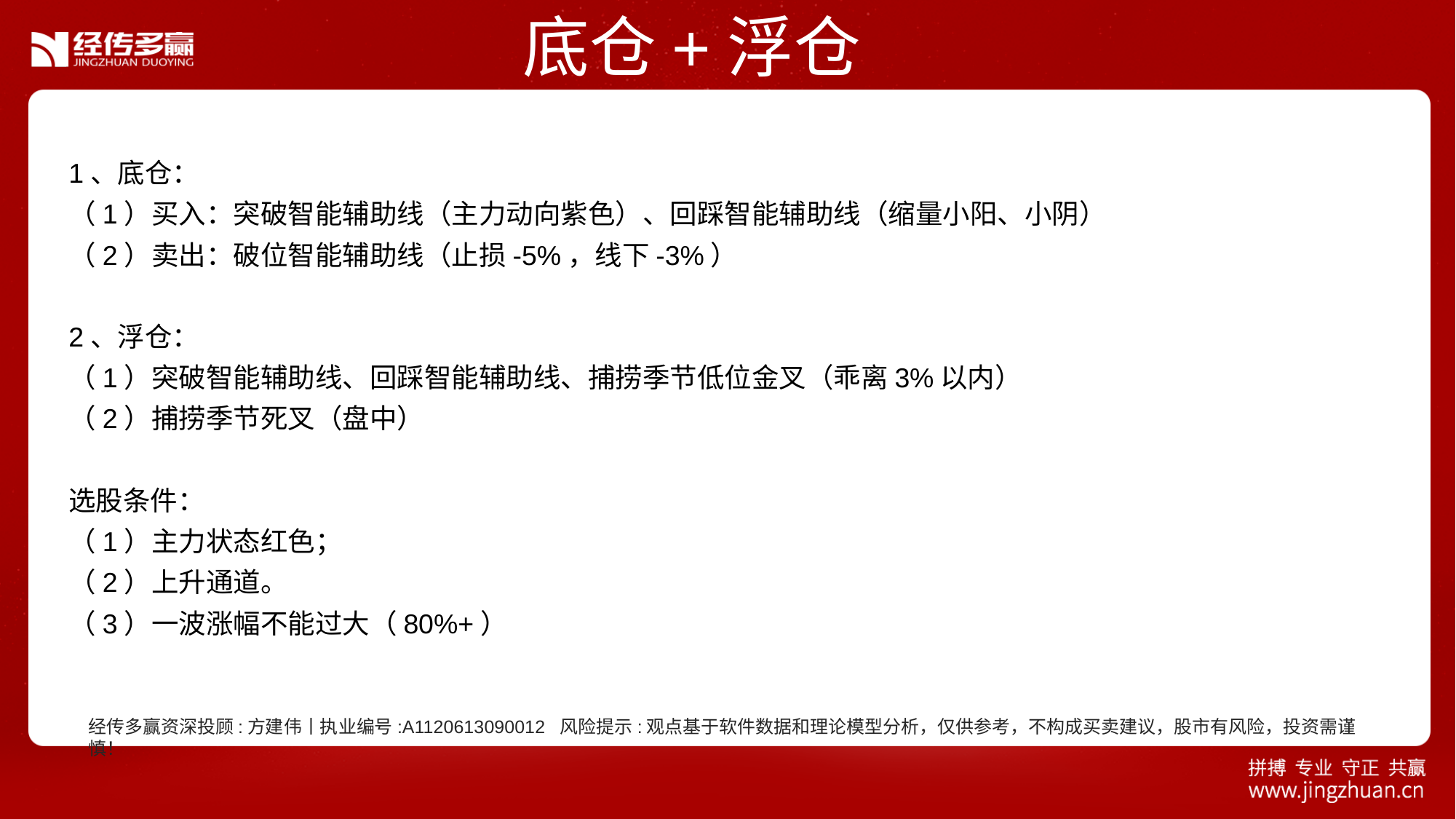

底仓+浮仓
1、底仓：
（1）买入：突破智能辅助线（主力动向紫色）、回踩智能辅助线（缩量小阳、小阴）
（2）卖出：破位智能辅助线（止损-5%，线下-3%）

2、浮仓：
（1）突破智能辅助线、回踩智能辅助线、捕捞季节低位金叉（乖离3%以内）
（2）捕捞季节死叉（盘中）

选股条件：
（1）主力状态红色；
（2）上升通道。
（3）一波涨幅不能过大（80%+）